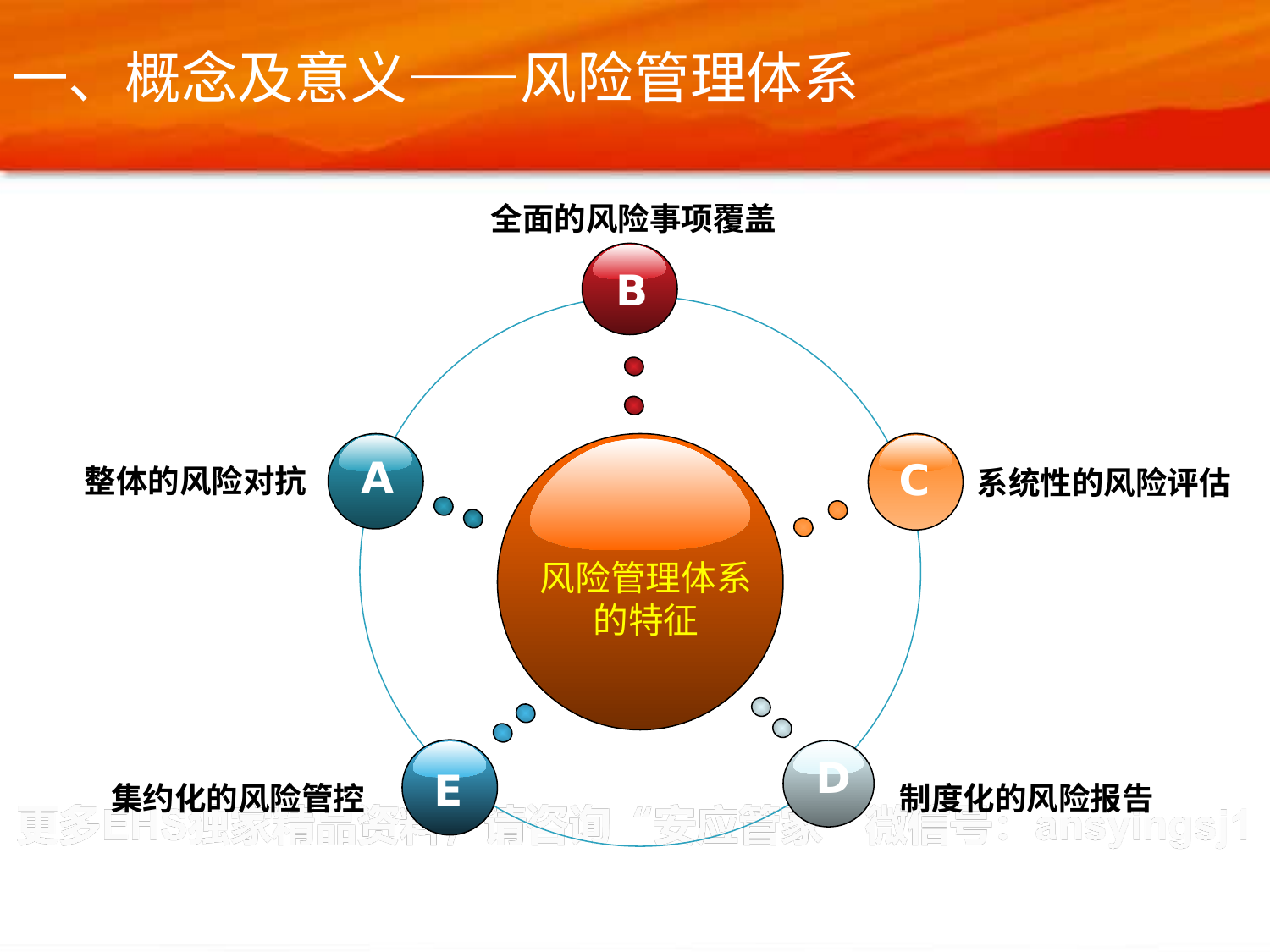

一、概念及意义——风险管理体系
全面的风险事项覆盖

B

A

C
整体的风险对抗
系统性的风险评估

风险管理体系
的特征

E

D
集约化的风险管控
制度化的风险报告